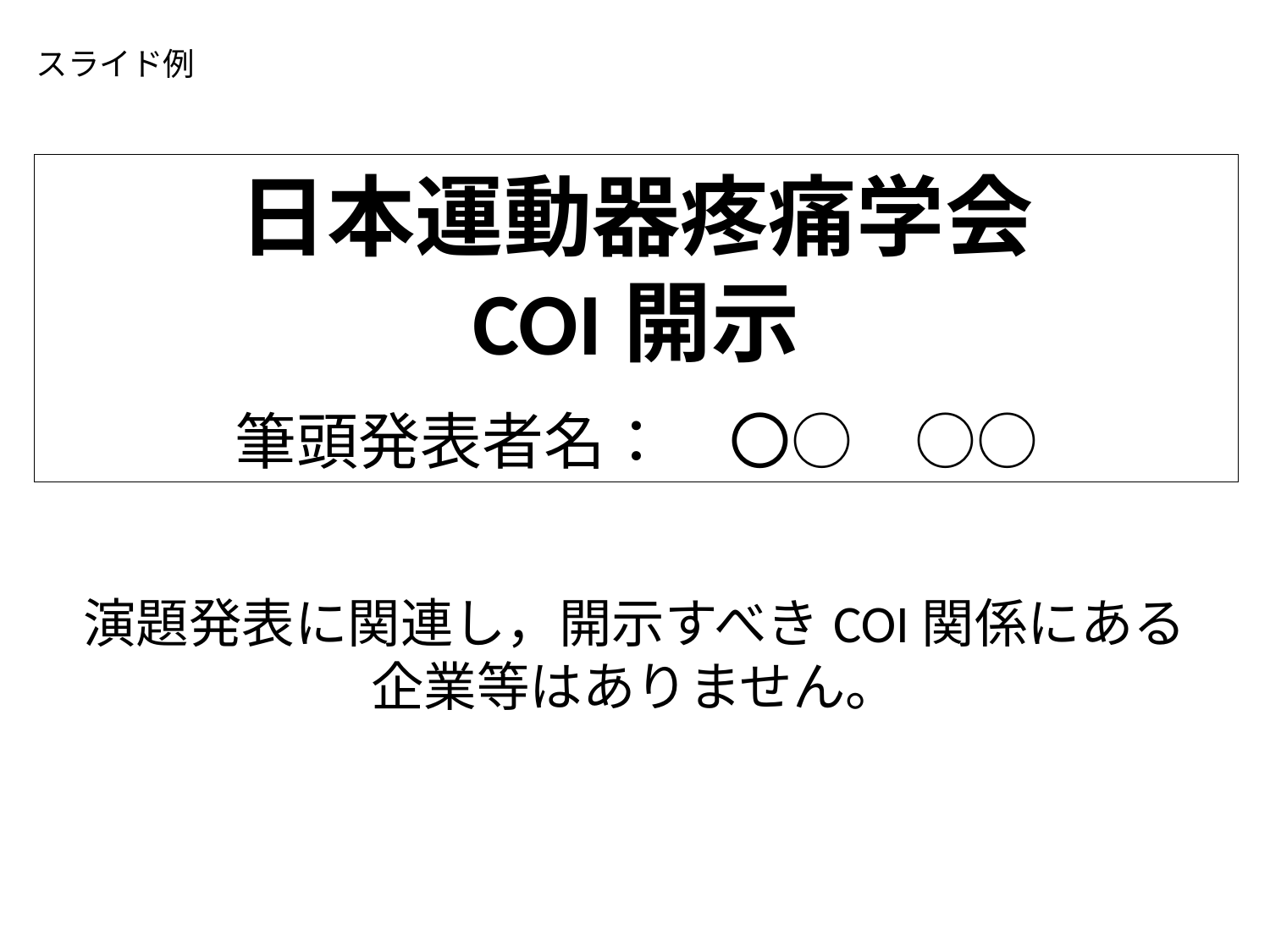

スライド例
日本運動器疼痛学会
COI開示

筆頭発表者名：　〇○　○○
演題発表に関連し，開示すべきCOI関係にある
企業等はありません。